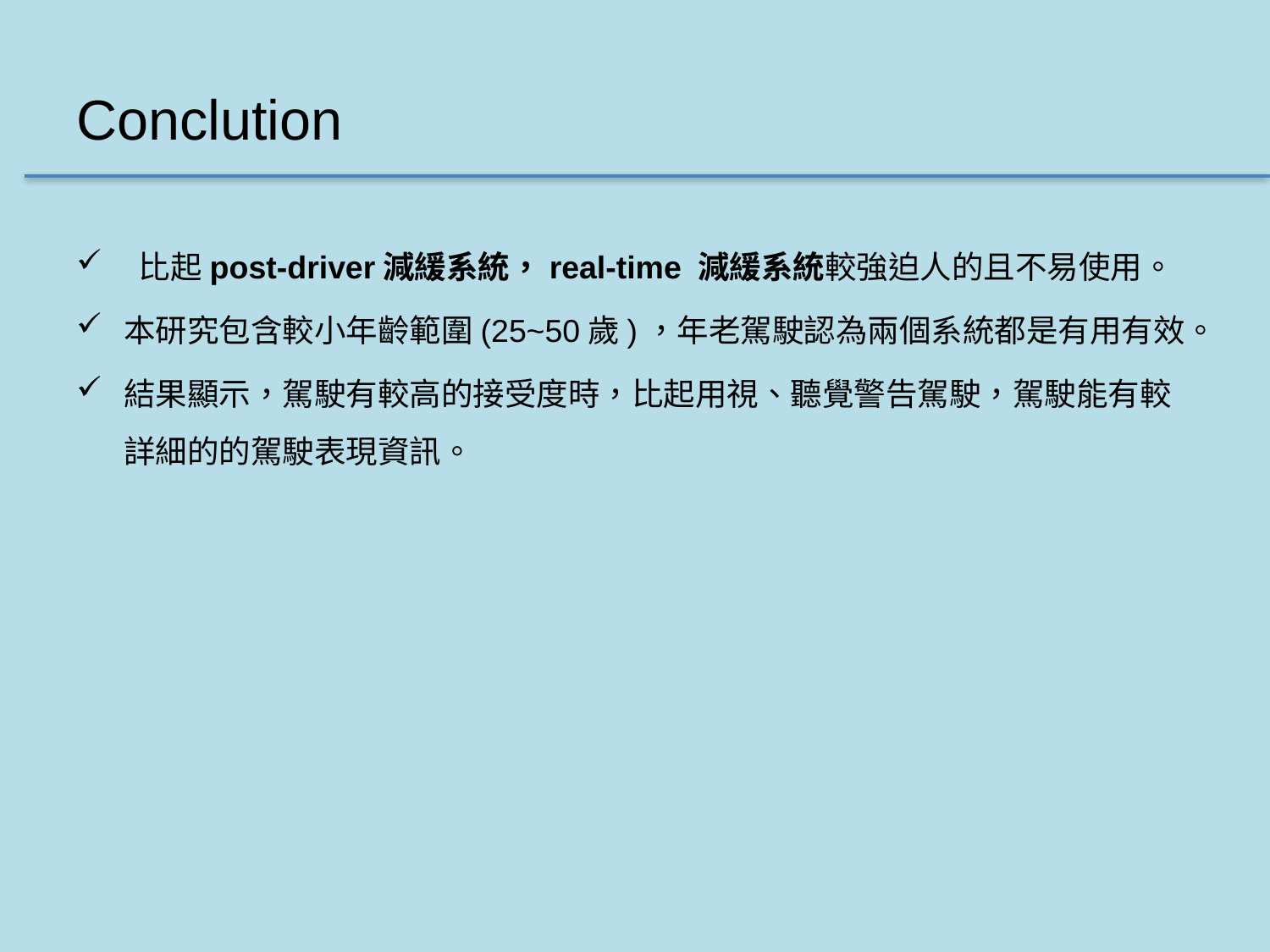

# Conclution
 比起post-driver減緩系統，real-time 減緩系統較強迫人的且不易使用。
本研究包含較小年齡範圍(25~50歲)，年老駕駛認為兩個系統都是有用有效。
結果顯示，駕駛有較高的接受度時，比起用視、聽覺警告駕駛，駕駛能有較詳細的的駕駛表現資訊。